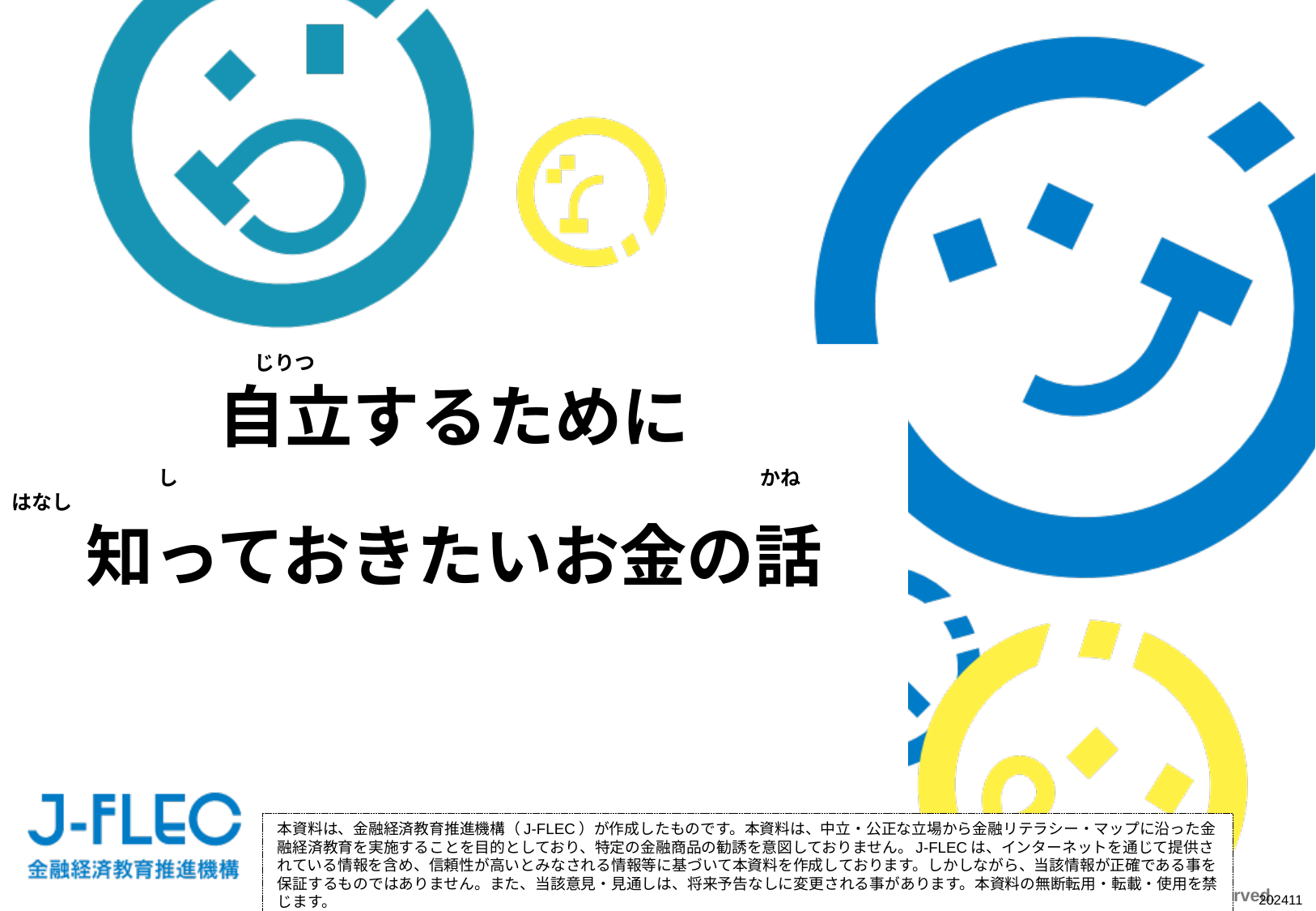

じりつ
自立するために
　　　　　　　 し					　かね	　はなし
知っておきたいお金の話
本資料は、金融経済教育推進機構（J-FLEC）が作成したものです。本資料は、中立・公正な立場から金融リテラシー・マップに沿った金融経済教育を実施することを目的としており、特定の金融商品の勧誘を意図しておりません。J-FLECは、インターネットを通じて提供されている情報を含め、信頼性が高いとみなされる情報等に基づいて本資料を作成しております。しかしながら、当該情報が正確である事を保証するものではありません。また、当該意見・見通しは、将来予告なしに変更される事があります。本資料の無断転用・転載・使用を禁じます。
202411